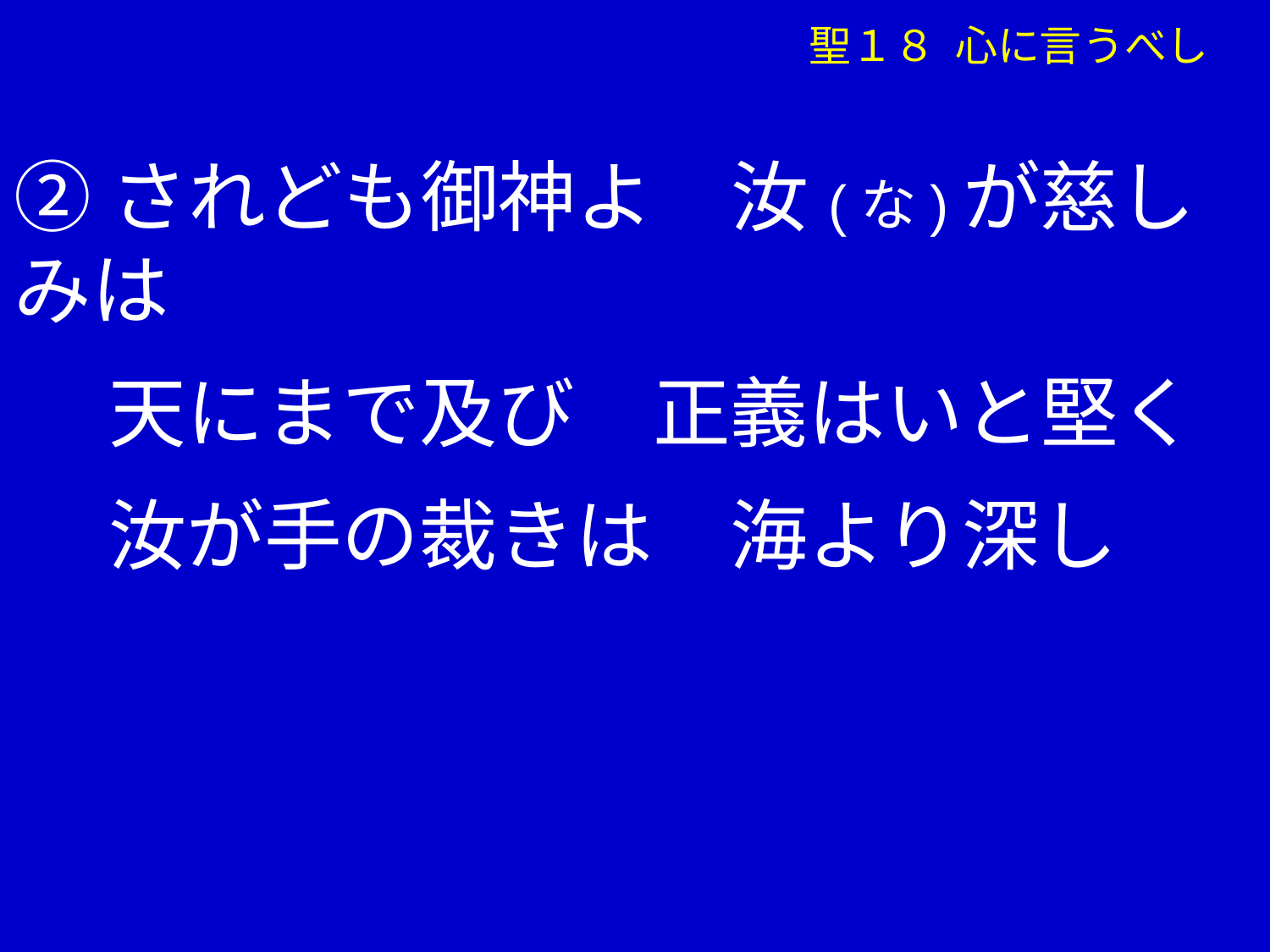

聖１８  心に言うべし
②されども御神よ　汝(な)が慈しみは
　 天にまで及び　正義はいと堅く
　 汝が手の裁きは　海より深し